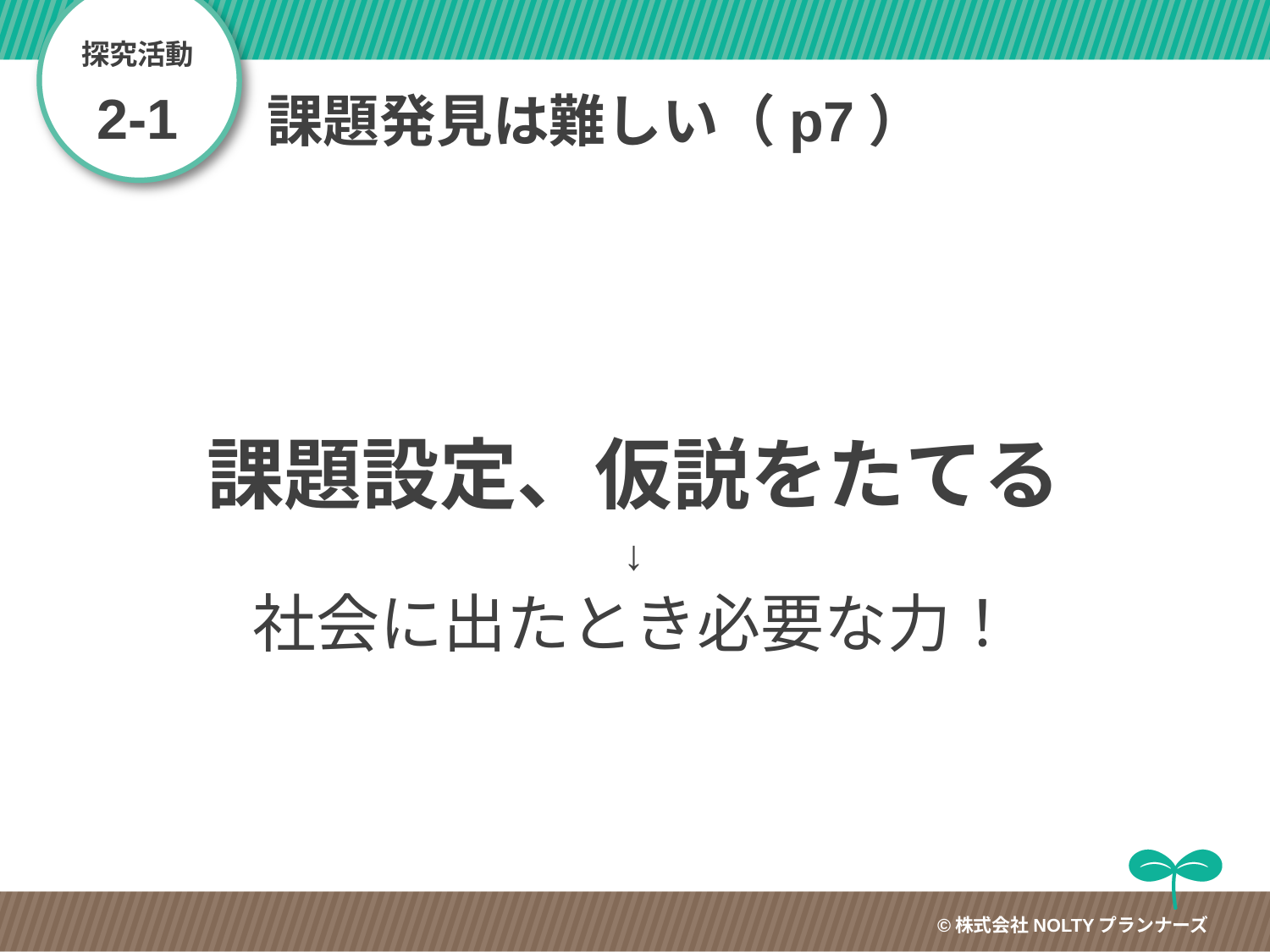

探究活動
2-1
# 課題発見は難しい（p7）

課題設定、仮説をたてる
↓
社会に出たとき必要な力！